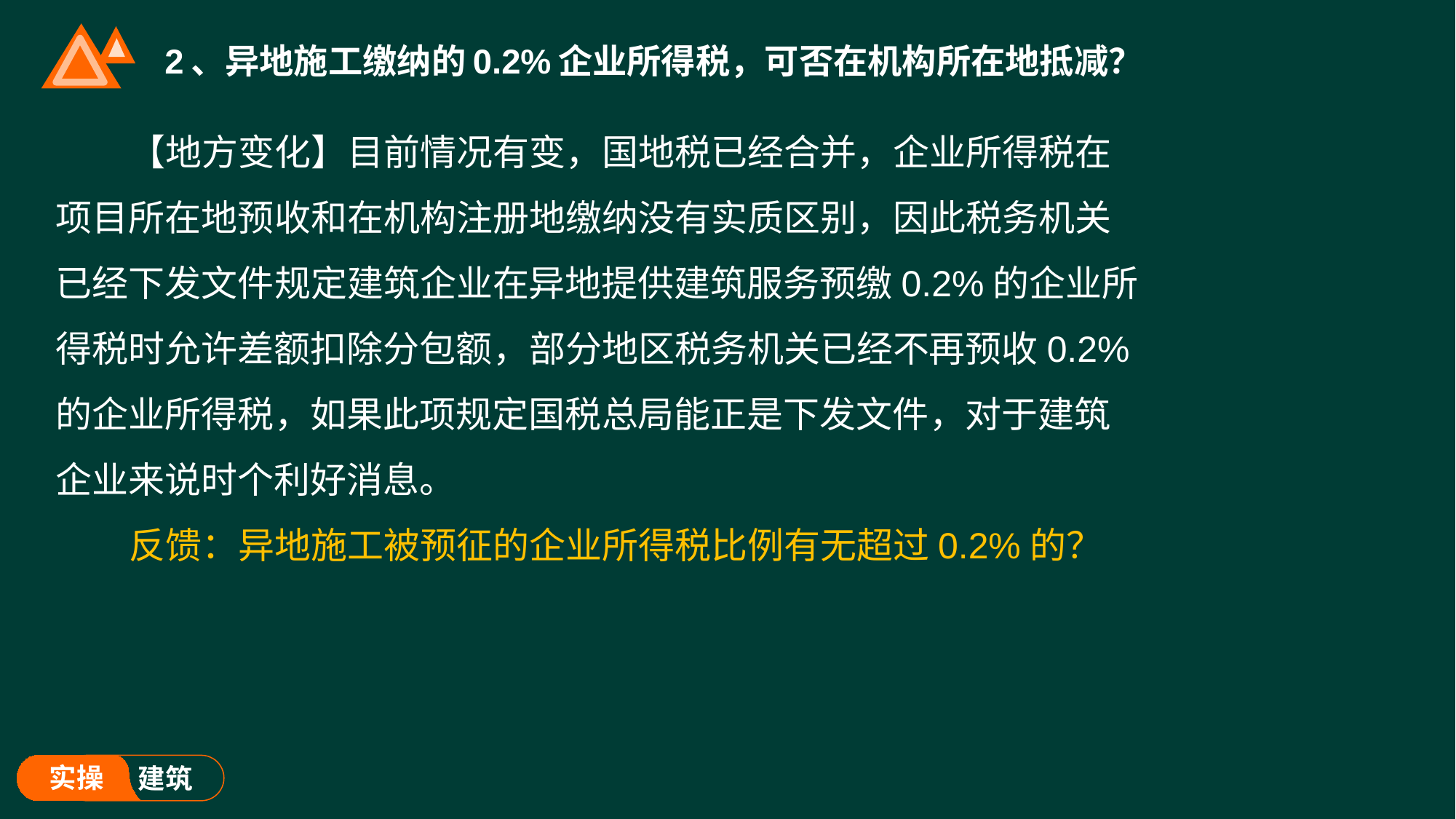

# 2、异地施工缴纳的0.2%企业所得税，可否在机构所在地抵减？
【地方变化】目前情况有变，国地税已经合并，企业所得税在项目所在地预收和在机构注册地缴纳没有实质区别，因此税务机关已经下发文件规定建筑企业在异地提供建筑服务预缴0.2%的企业所得税时允许差额扣除分包额，部分地区税务机关已经不再预收0.2%的企业所得税，如果此项规定国税总局能正是下发文件，对于建筑企业来说时个利好消息。
反馈：异地施工被预征的企业所得税比例有无超过0.2%的？